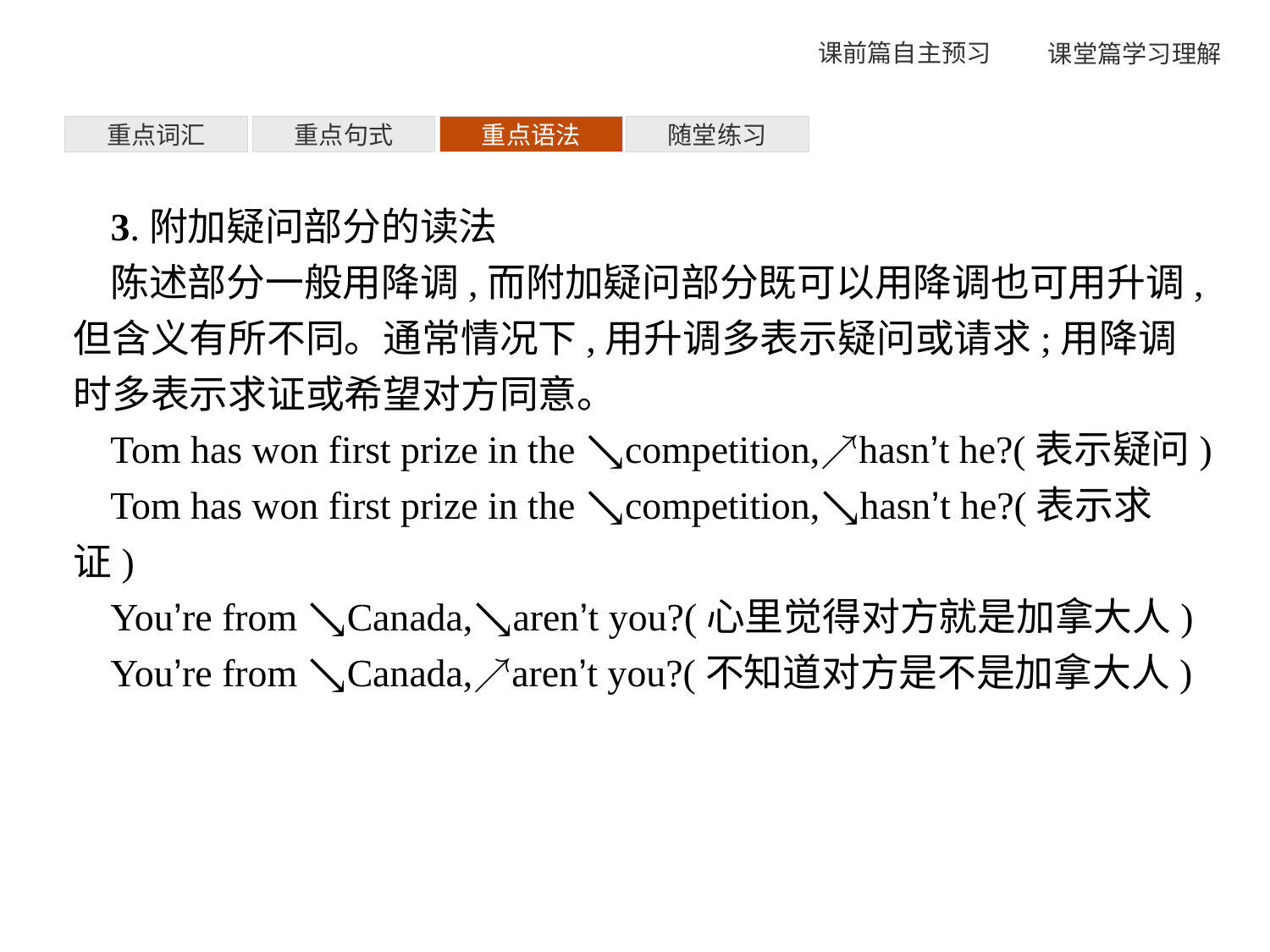

重点词汇
重点句式
重点语法
随堂练习
3.附加疑问部分的读法
陈述部分一般用降调,而附加疑问部分既可以用降调也可用升调,但含义有所不同。通常情况下,用升调多表示疑问或请求;用降调时多表示求证或希望对方同意。
Tom has won first prize in the ↘competition,↗hasn’t he?(表示疑问)
Tom has won first prize in the ↘competition,↘hasn’t he?(表示求证)
You’re from ↘Canada,↘aren’t you?(心里觉得对方就是加拿大人)
You’re from ↘Canada,↗aren’t you?(不知道对方是不是加拿大人)